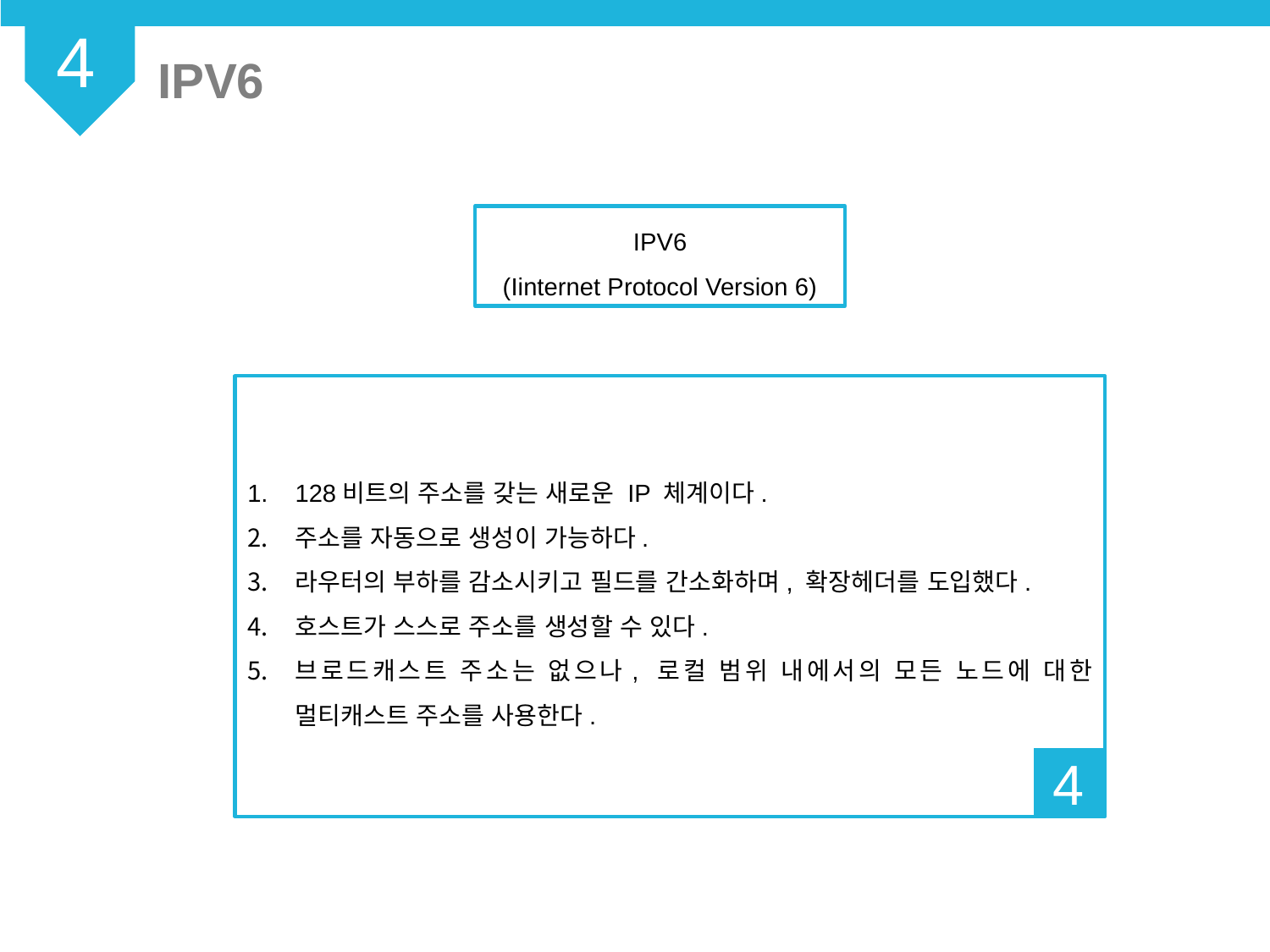

4

IPV6
IPV6
(Iinternet Protocol Version 6)
128비트의 주소를 갖는 새로운 IP 체계이다.
주소를 자동으로 생성이 가능하다.
라우터의 부하를 감소시키고 필드를 간소화하며, 확장헤더를 도입했다.
호스트가 스스로 주소를 생성할 수 있다.
브로드캐스트 주소는 없으나, 로컬 범위 내에서의 모든 노드에 대한 멀티캐스트 주소를 사용한다.
4